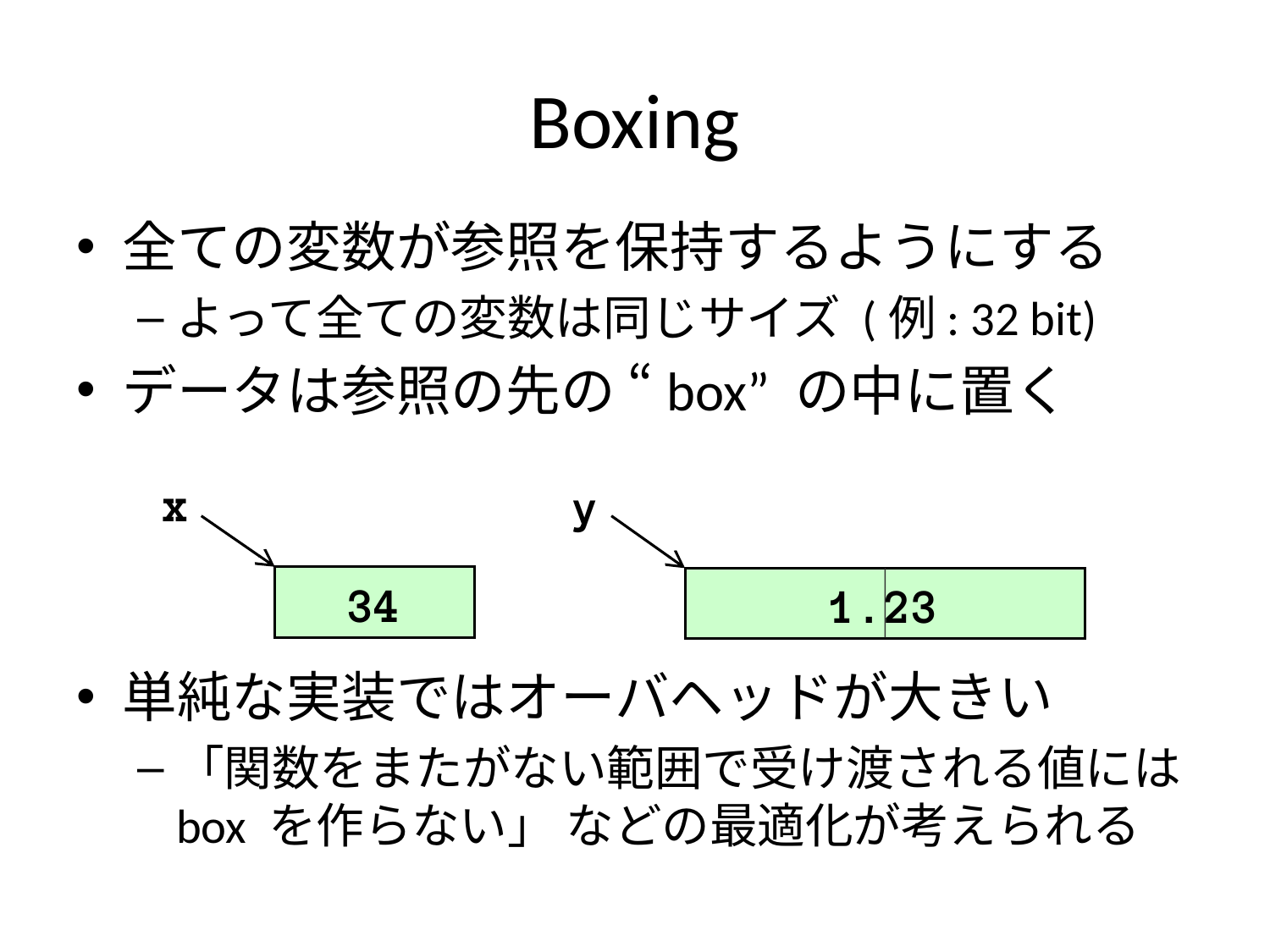

# Boxing
全ての変数が参照を保持するようにする
よって全ての変数は同じサイズ (例: 32 bit)
データは参照の先の “box” の中に置く

単純な実装ではオーバヘッドが大きい
「関数をまたがない範囲で受け渡される値には box を作らない」 などの最適化が考えられる
x
y

34
1.23